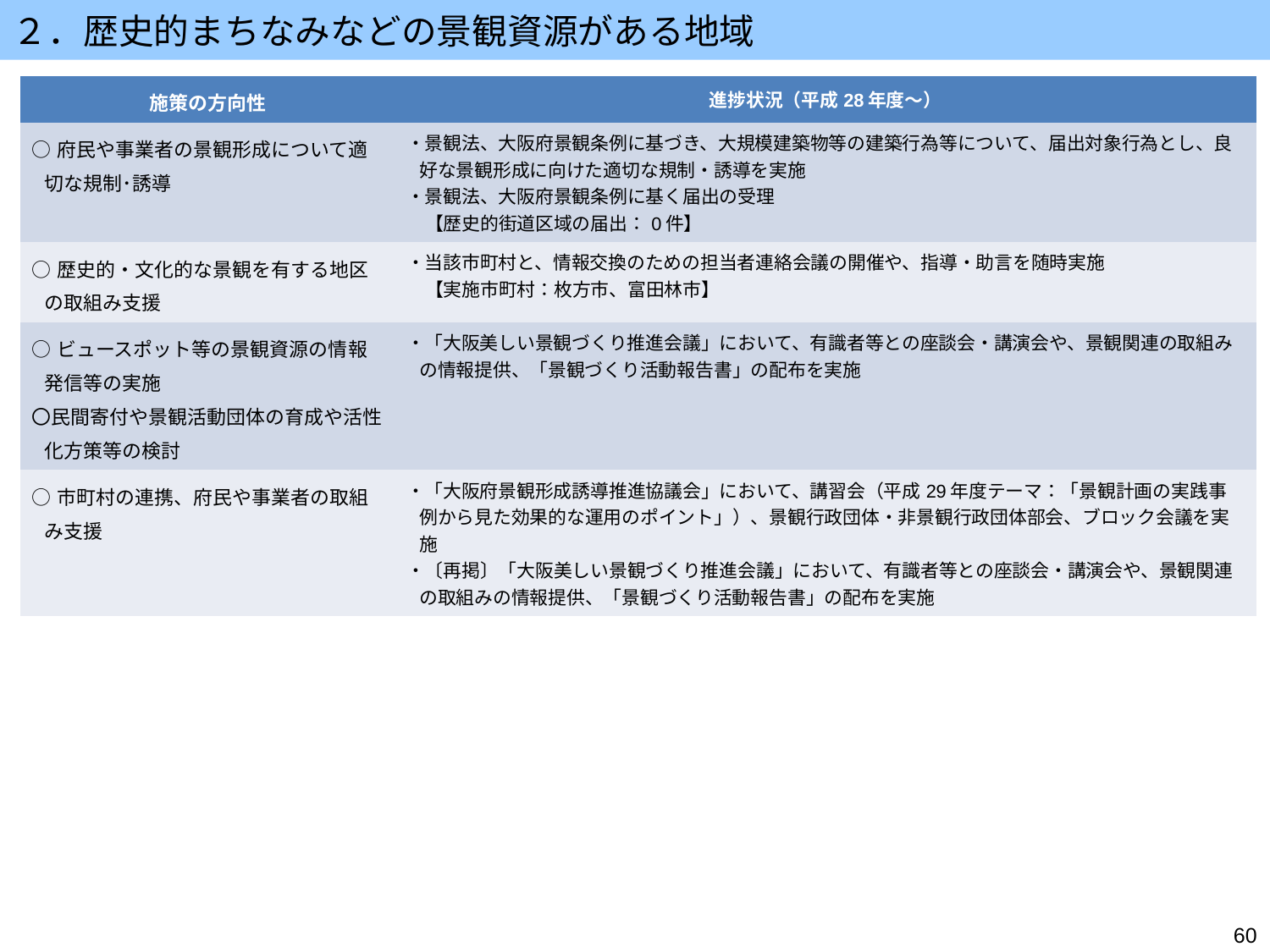

２．歴史的まちなみなどの景観資源がある地域
| 施策の方向性 | 進捗状況（平成28年度～） |
| --- | --- |
| ○府民や事業者の景観形成について適切な規制･誘導 | ・景観法、大阪府景観条例に基づき、大規模建築物等の建築行為等について、届出対象行為とし、良好な景観形成に向けた適切な規制・誘導を実施 ・景観法、大阪府景観条例に基く届出の受理 　【歴史的街道区域の届出：0件】 |
| ○歴史的・文化的な景観を有する地区の取組み支援 | ・当該市町村と、情報交換のための担当者連絡会議の開催や、指導・助言を随時実施 　【実施市町村：枚方市、富田林市】 |
| ○ビュースポット等の景観資源の情報発信等の実施 〇民間寄付や景観活動団体の育成や活性化方策等の検討 | ・「大阪美しい景観づくり推進会議」において、有識者等との座談会・講演会や、景観関連の取組みの情報提供、「景観づくり活動報告書」の配布を実施 |
| ○市町村の連携、府民や事業者の取組み支援 | ・「大阪府景観形成誘導推進協議会」において、講習会（平成29年度テーマ：「景観計画の実践事例から見た効果的な運用のポイント」）、景観行政団体・非景観行政団体部会、ブロック会議を実施 ・〔再掲〕「大阪美しい景観づくり推進会議」において、有識者等との座談会・講演会や、景観関連の取組みの情報提供、「景観づくり活動報告書」の配布を実施 |
60